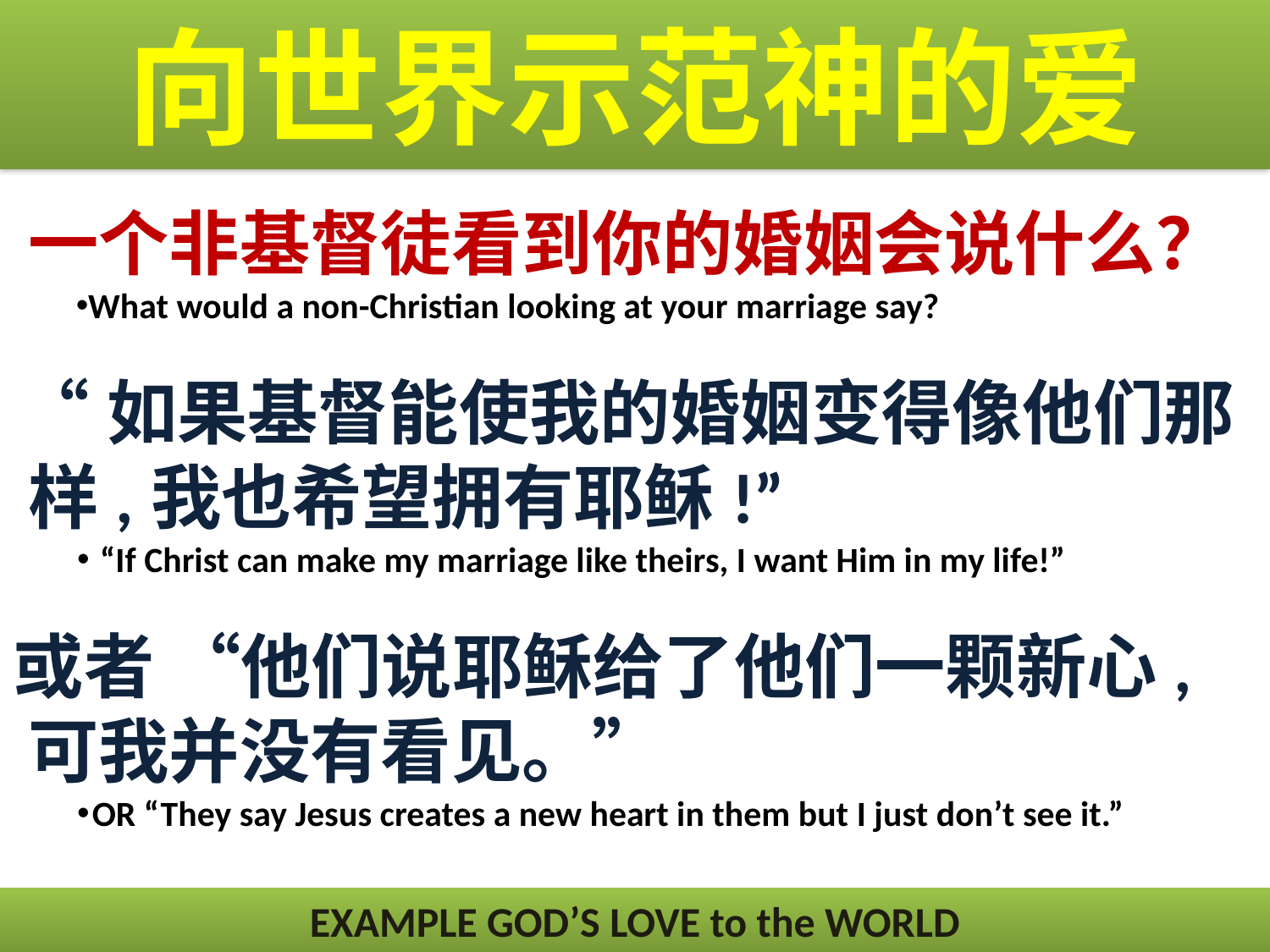

# 向世界示范神的爱
一个非基督徒看到你的婚姻会说什么？
What would a non-Christian looking at your marriage say?

“如果基督能使我的婚姻变得像他们那样,我也希望拥有耶稣!”
 “If Christ can make my marriage like theirs, I want Him in my life!”

或者 “他们说耶稣给了他们一颗新心, 可我并没有看见。”
OR “They say Jesus creates a new heart in them but I just don’t see it.”
EXAMPLE GOD’S LOVE to the WORLD